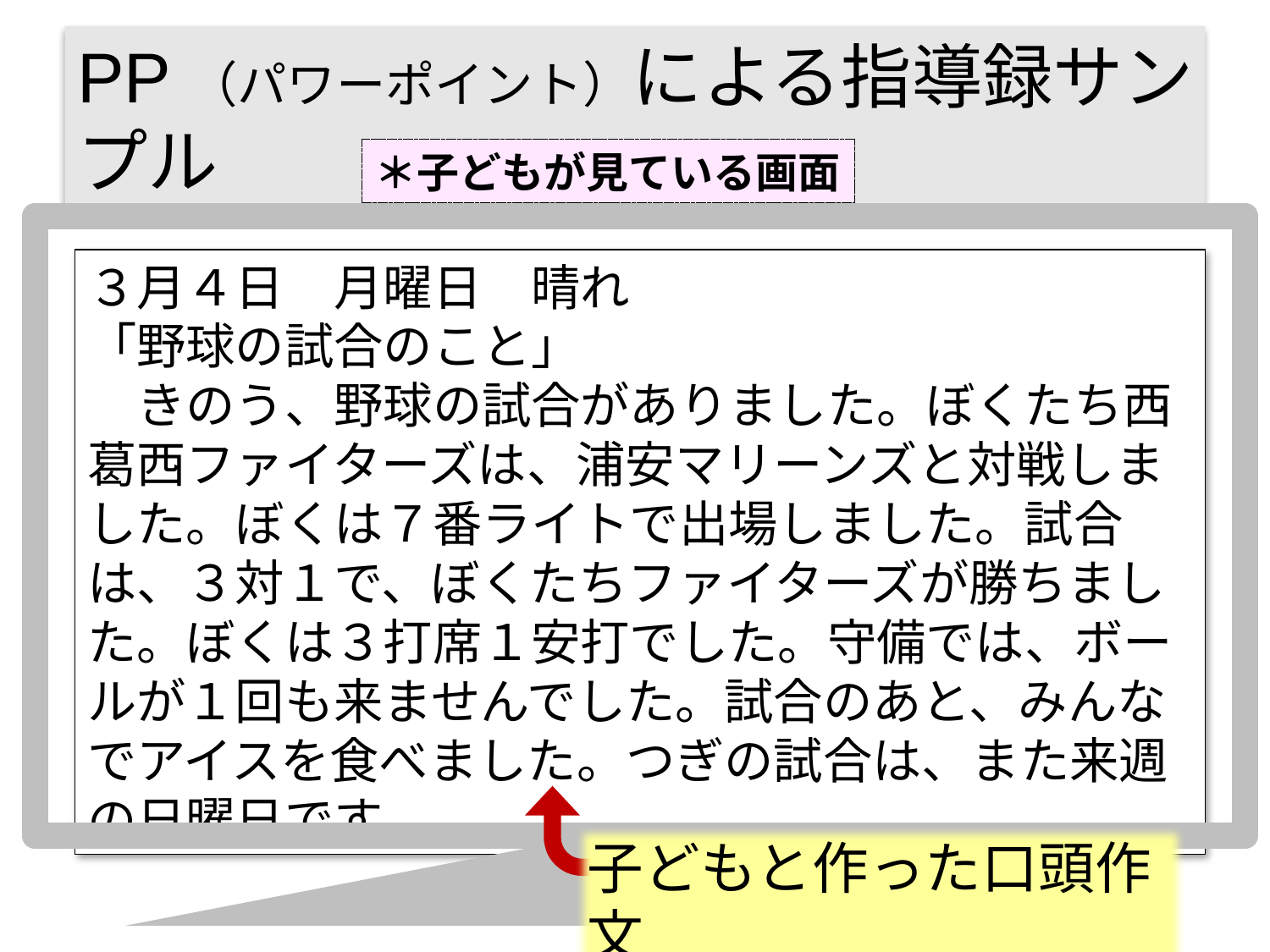

PP（パワーポイント）による指導録サンプル
＊子どもが見ている画面

３月４日　月曜日　晴れ
「野球の試合のこと」
　きのう、野球の試合がありました。ぼくたち西葛西ファイターズは、浦安マリーンズと対戦しました。ぼくは７番ライトで出場しました。試合は、３対１で、ぼくたちファイターズが勝ちました。ぼくは３打席１安打でした。守備では、ボールが１回も来ませんでした。試合のあと、みんなでアイスを食べました。つぎの試合は、また来週の日曜日です。

子どもと作った口頭作文